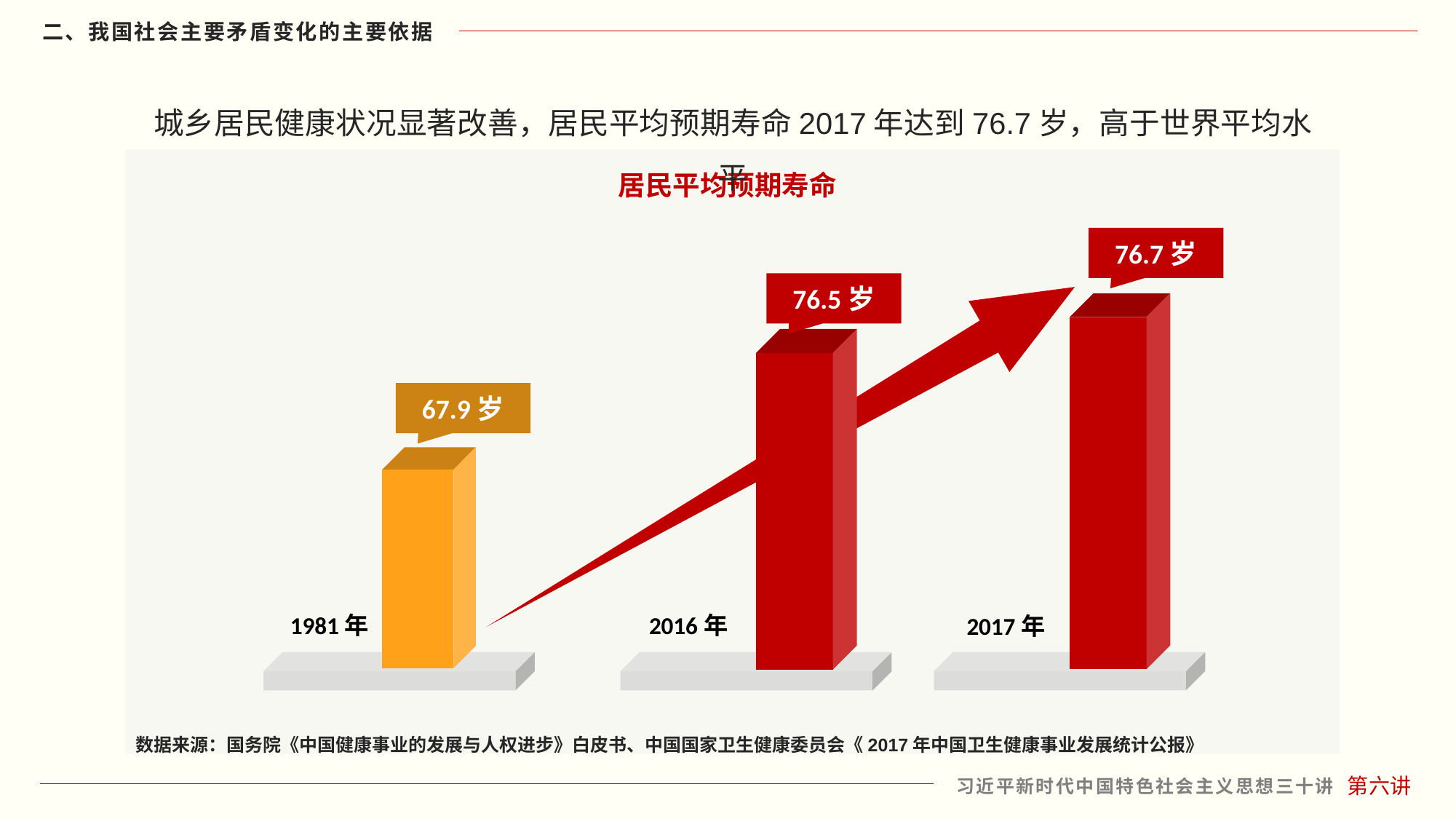

城乡居民健康状况显著改善，居民平均预期寿命2017年达到76.7岁，高于世界平均水平

居民平均预期寿命
76.7岁

2017年

76.5岁

2016年

67.9岁

1981年

数据来源：国务院《中国健康事业的发展与人权进步》白皮书、中国国家卫生健康委员会《2017年中国卫生健康事业发展统计公报》